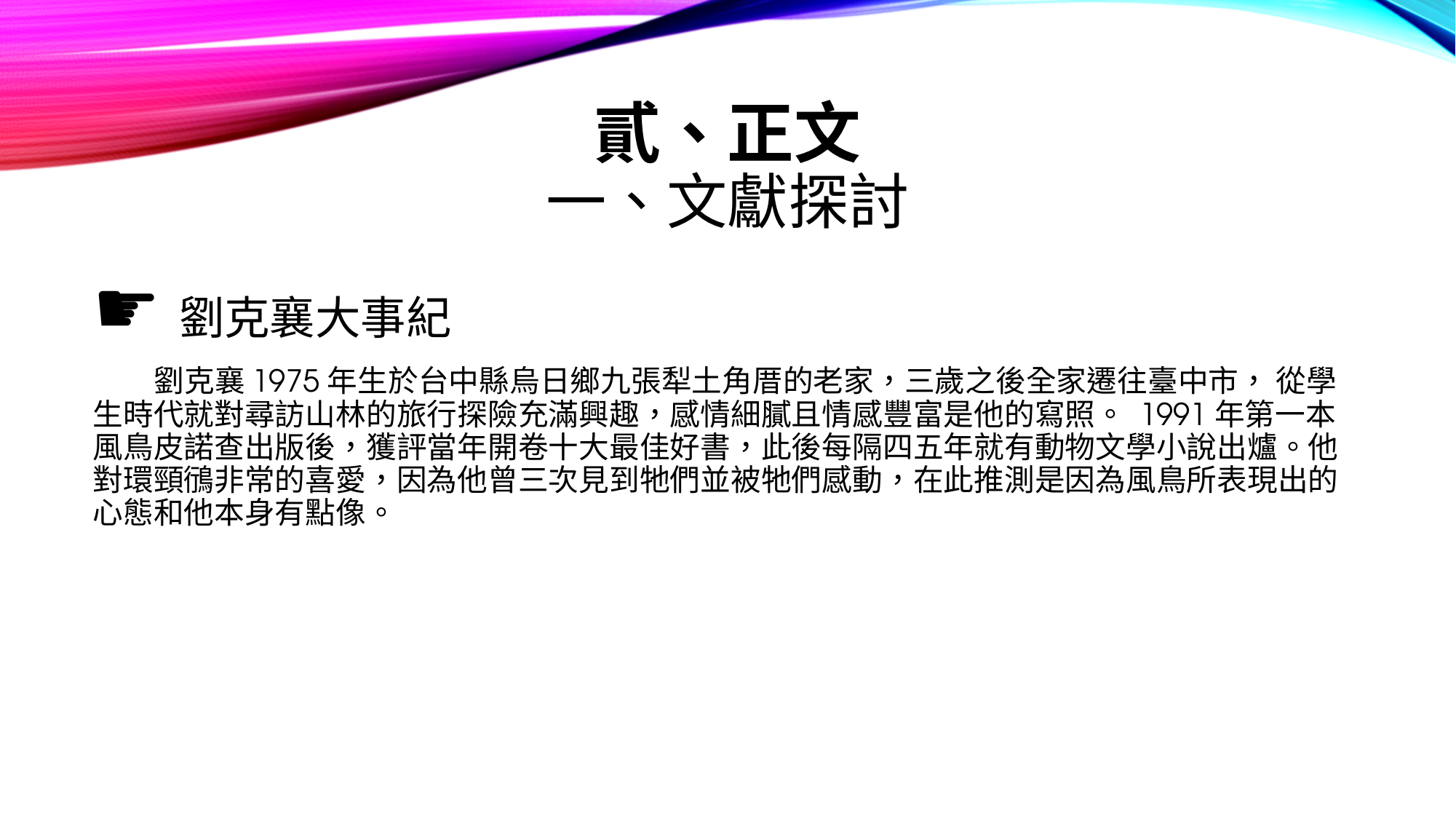

# 貳、正文 一、文獻探討
☛劉克襄大事紀
        劉克襄1975年生於台中縣烏日鄉九張犁土角厝的老家，三歲之後全家遷往臺中市， 從學生時代就對尋訪山林的旅行探險充滿興趣，感情細膩且情感豐富是他的寫照。 1991年第一本風鳥皮諾查出版後，獲評當年開卷十大最佳好書，此後每隔四五年就有動物文學小說出爐。他對環頸鴴非常的喜愛，因為他曾三次見到牠們並被牠們感動，在此推測是因為風鳥所表現出的心態和他本身有點像。